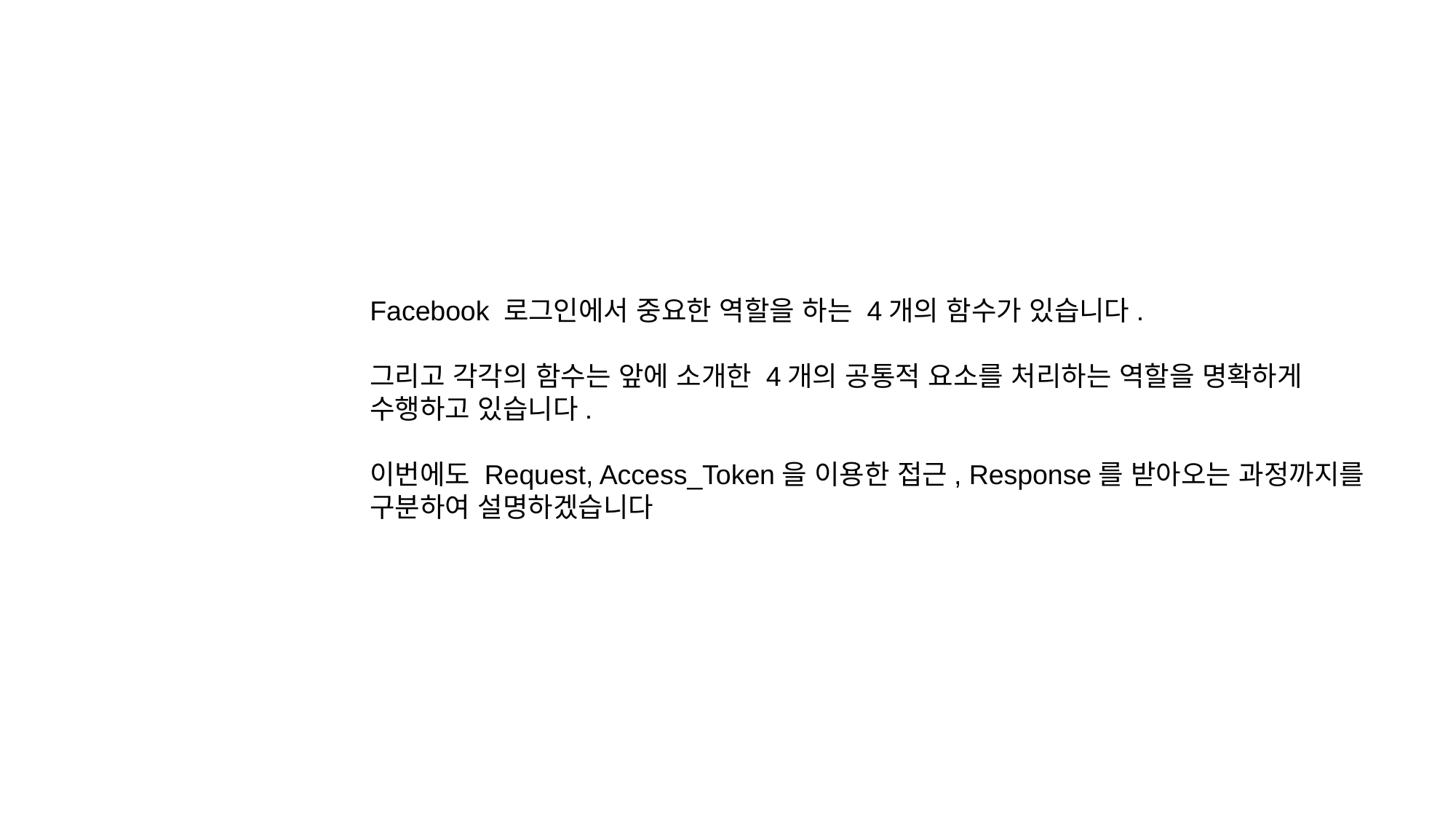

Facebook 로그인에서 중요한 역할을 하는 4개의 함수가 있습니다.

그리고 각각의 함수는 앞에 소개한 4개의 공통적 요소를 처리하는 역할을 명확하게
수행하고 있습니다.

이번에도 Request, Access_Token을 이용한 접근, Response를 받아오는 과정까지를
구분하여 설명하겠습니다